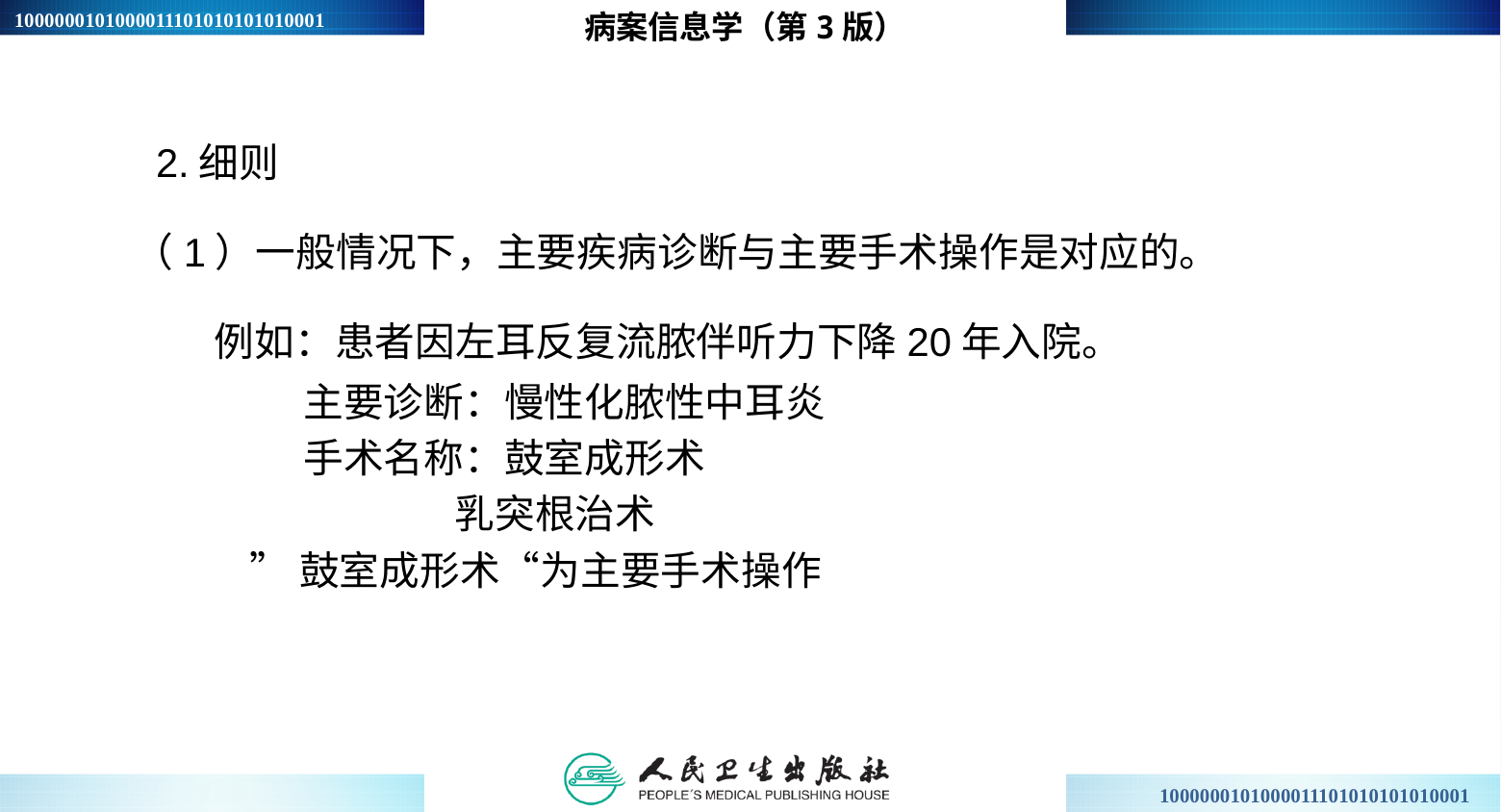

病案信息学（第3版）
  2.细则
（1）一般情况下，主要疾病诊断与主要手术操作是对应的。
        例如：患者因左耳反复流脓伴听力下降20年入院。
                  主要诊断：慢性化脓性中耳炎
                  手术名称：鼓室成形术
                                   乳突根治术
             ”鼓室成形术“为主要手术操作